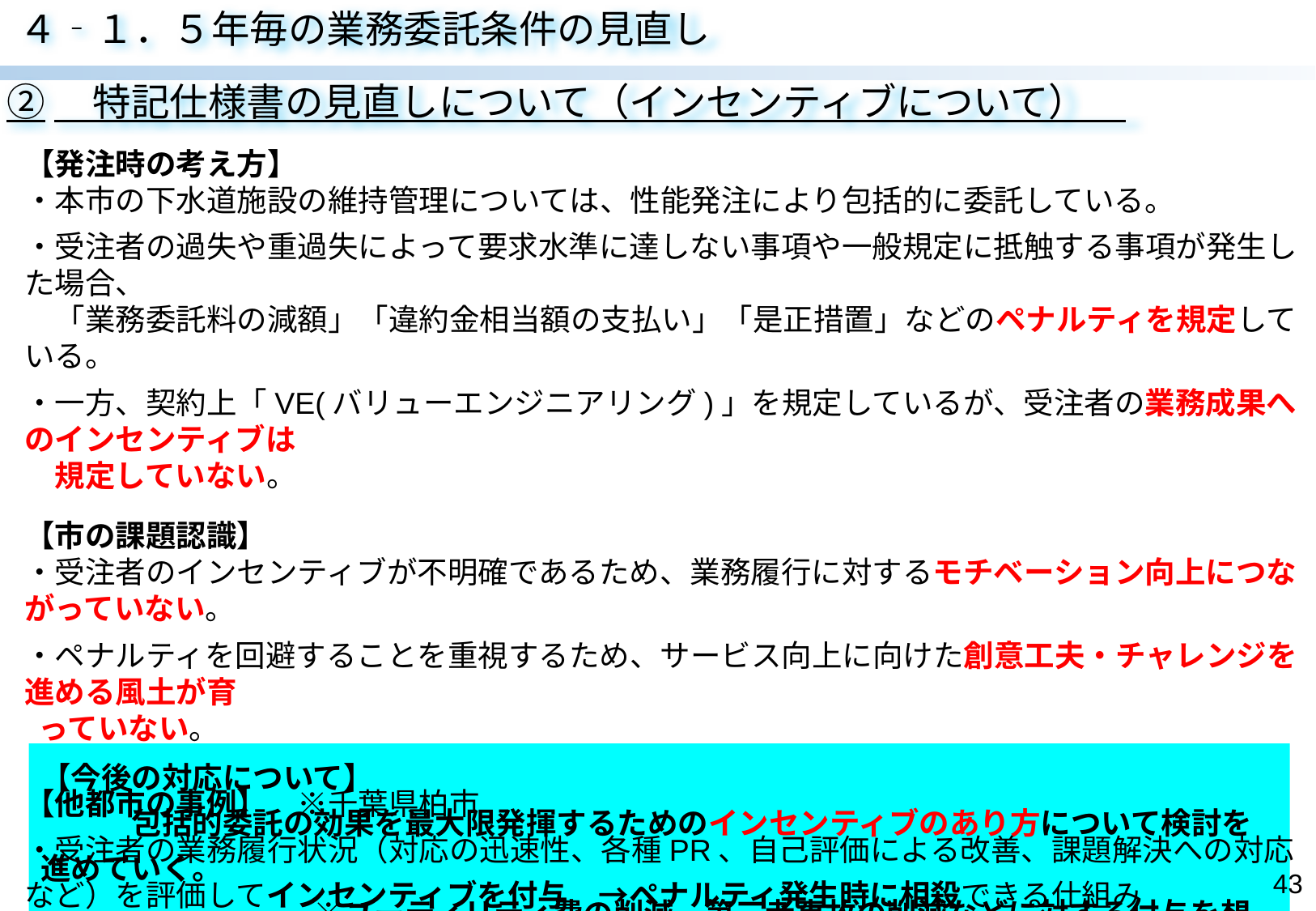

４‐１．５年毎の業務委託条件の見直し
②　特記仕様書の見直しについて（インセンティブについて）
【発注時の考え方】
・本市の下水道施設の維持管理については、性能発注により包括的に委託している。

・受注者の過失や重過失によって要求水準に達しない事項や一般規定に抵触する事項が発生した場合、
　「業務委託料の減額」「違約金相当額の支払い」「是正措置」などのペナルティを規定している。

・一方、契約上「VE(バリューエンジニアリング)」を規定しているが、受注者の業務成果へのインセンティブは
　規定していない。

【市の課題認識】
・受注者のインセンティブが不明確であるため、業務履行に対するモチベーション向上につながっていない。

・ペナルティを回避することを重視するため、サービス向上に向けた創意工夫・チャレンジを進める風土が育
 っていない。

【他都市の事例】　※千葉県柏市
・受注者の業務履行状況（対応の迅速性、各種PR、自己評価による改善、課題解決への対応など）を評価してインセンティブを付与　→ペナルティ発生時に相殺できる仕組み
【今後の対応について】
　　　包括的委託の効果を最大限発揮するためのインセンティブのあり方について検討を進めていく。
　　　　　　　　　※ユーティリティ費の削減、第三者事故の削減などに対する付与を想定
43